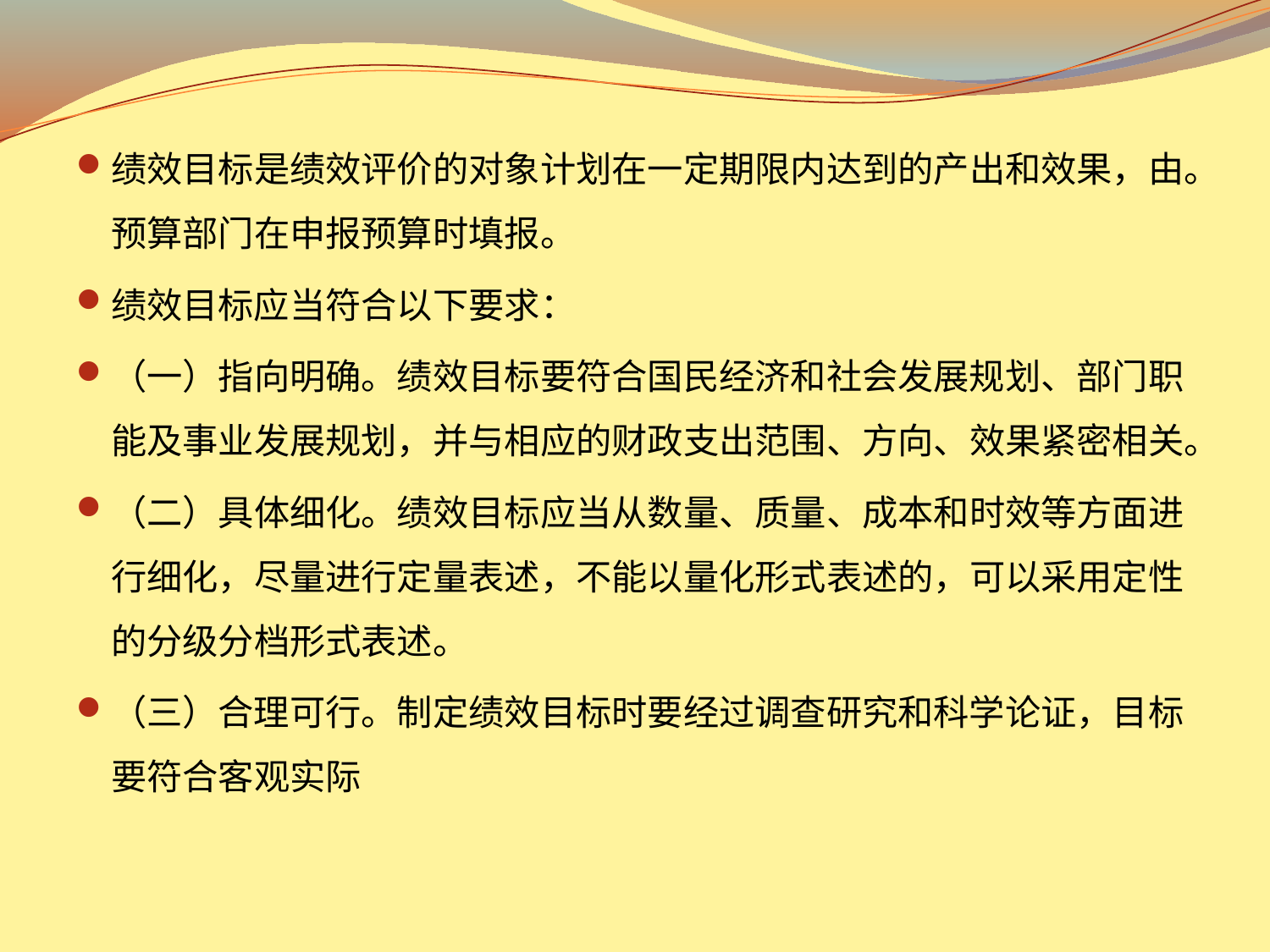

#
绩效目标是绩效评价的对象计划在一定期限内达到的产出和效果，由。预算部门在申报预算时填报。
绩效目标应当符合以下要求：
（一）指向明确。绩效目标要符合国民经济和社会发展规划、部门职能及事业发展规划，并与相应的财政支出范围、方向、效果紧密相关。
（二）具体细化。绩效目标应当从数量、质量、成本和时效等方面进行细化，尽量进行定量表述，不能以量化形式表述的，可以采用定性的分级分档形式表述。
（三）合理可行。制定绩效目标时要经过调查研究和科学论证，目标要符合客观实际